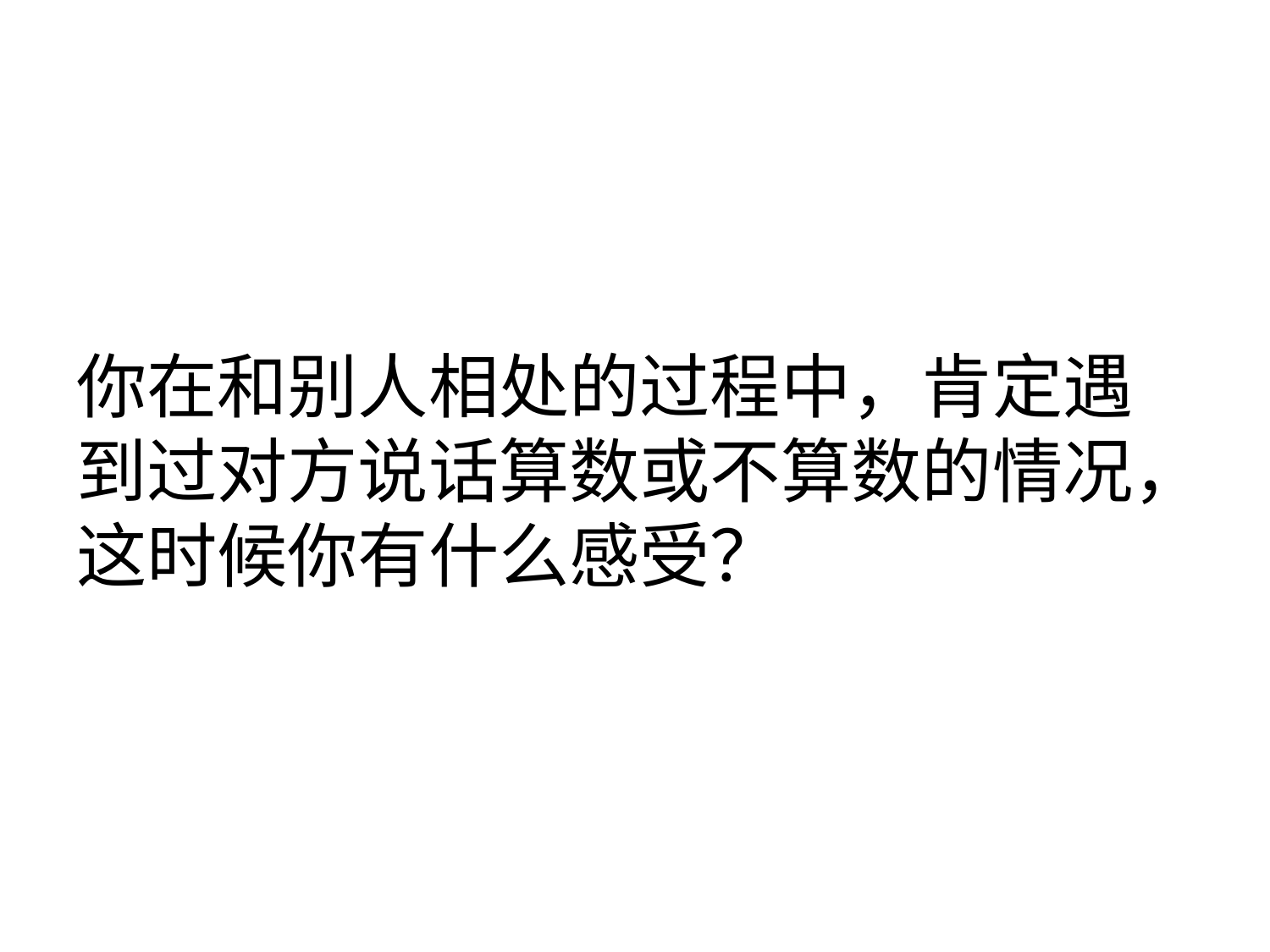

你在和别人相处的过程中，肯定遇到过对方说话算数或不算数的情况，这时候你有什么感受？